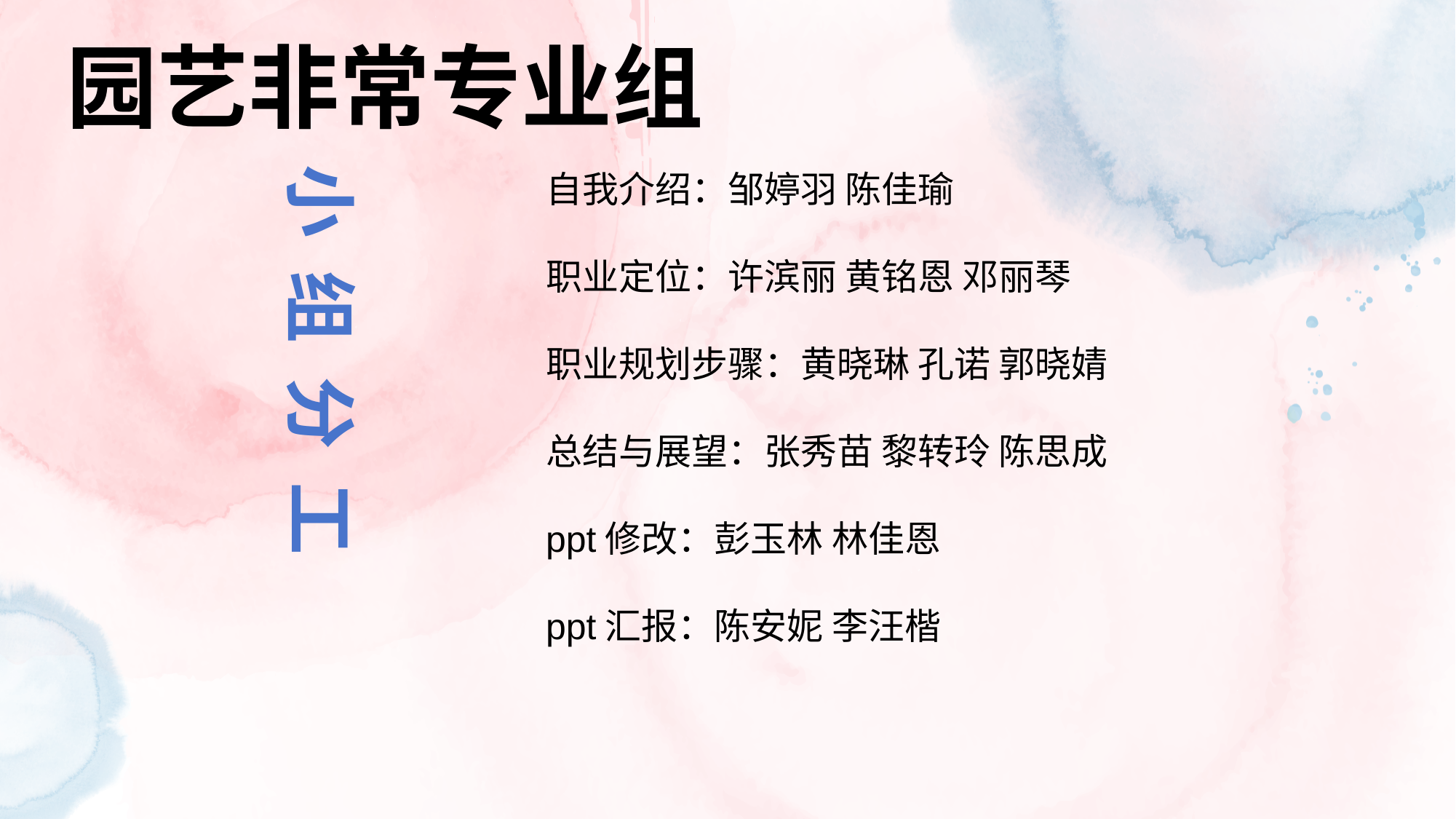

园艺非常专业组
小  组  分  工
自我介绍：邹婷羽 陈佳瑜

职业定位：许滨丽 黄铭恩 邓丽琴

职业规划步骤：黄晓琳 孔诺 郭晓婧

总结与展望：张秀苗 黎转玲 陈思成

ppt修改：彭玉林 林佳恩

ppt汇报：陈安妮 李汪楷